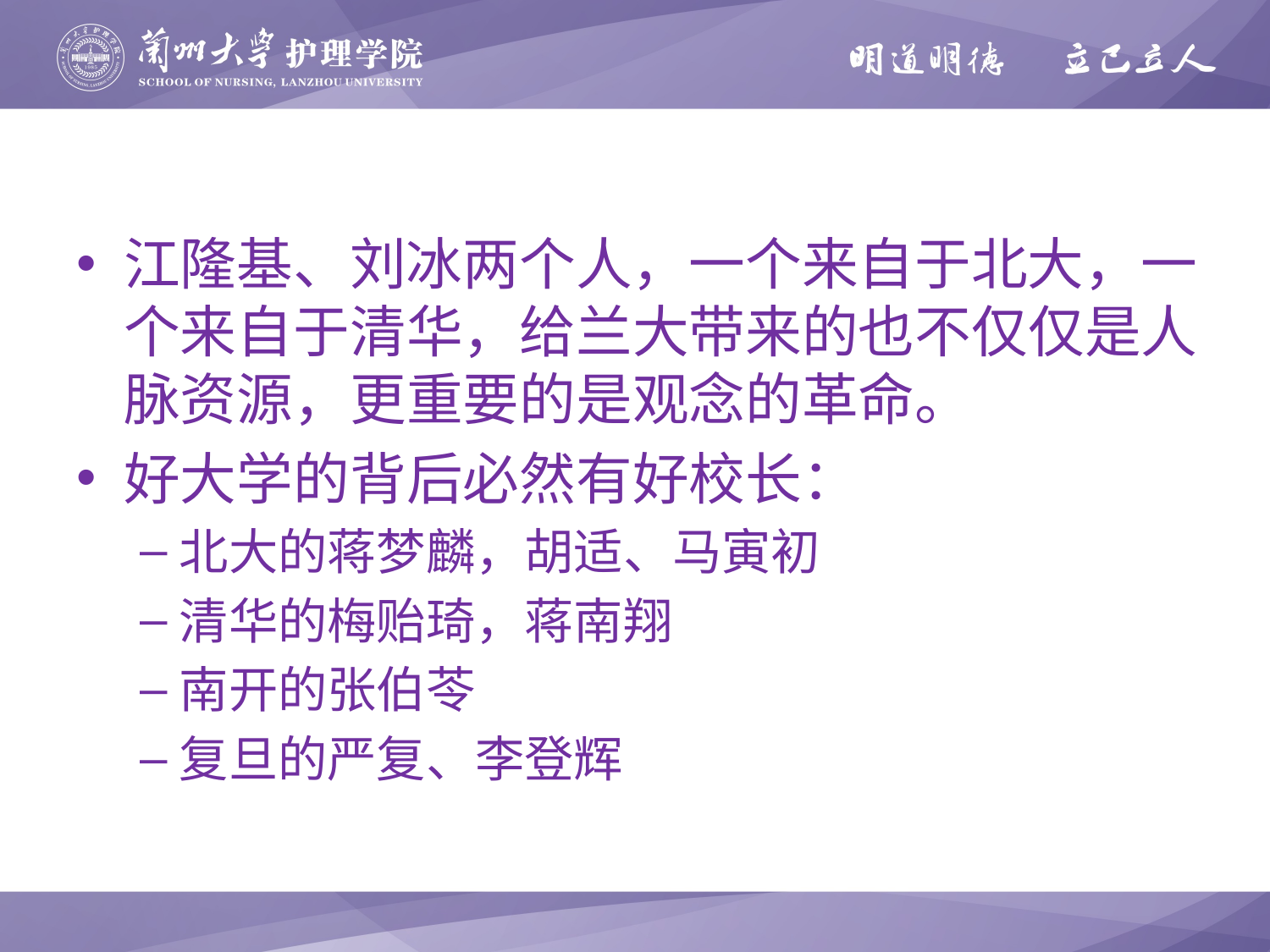

#
江隆基、刘冰两个人，一个来自于北大，一个来自于清华，给兰大带来的也不仅仅是人脉资源，更重要的是观念的革命。
好大学的背后必然有好校长：
北大的蒋梦麟，胡适、马寅初
清华的梅贻琦，蒋南翔
南开的张伯苓
复旦的严复、李登辉